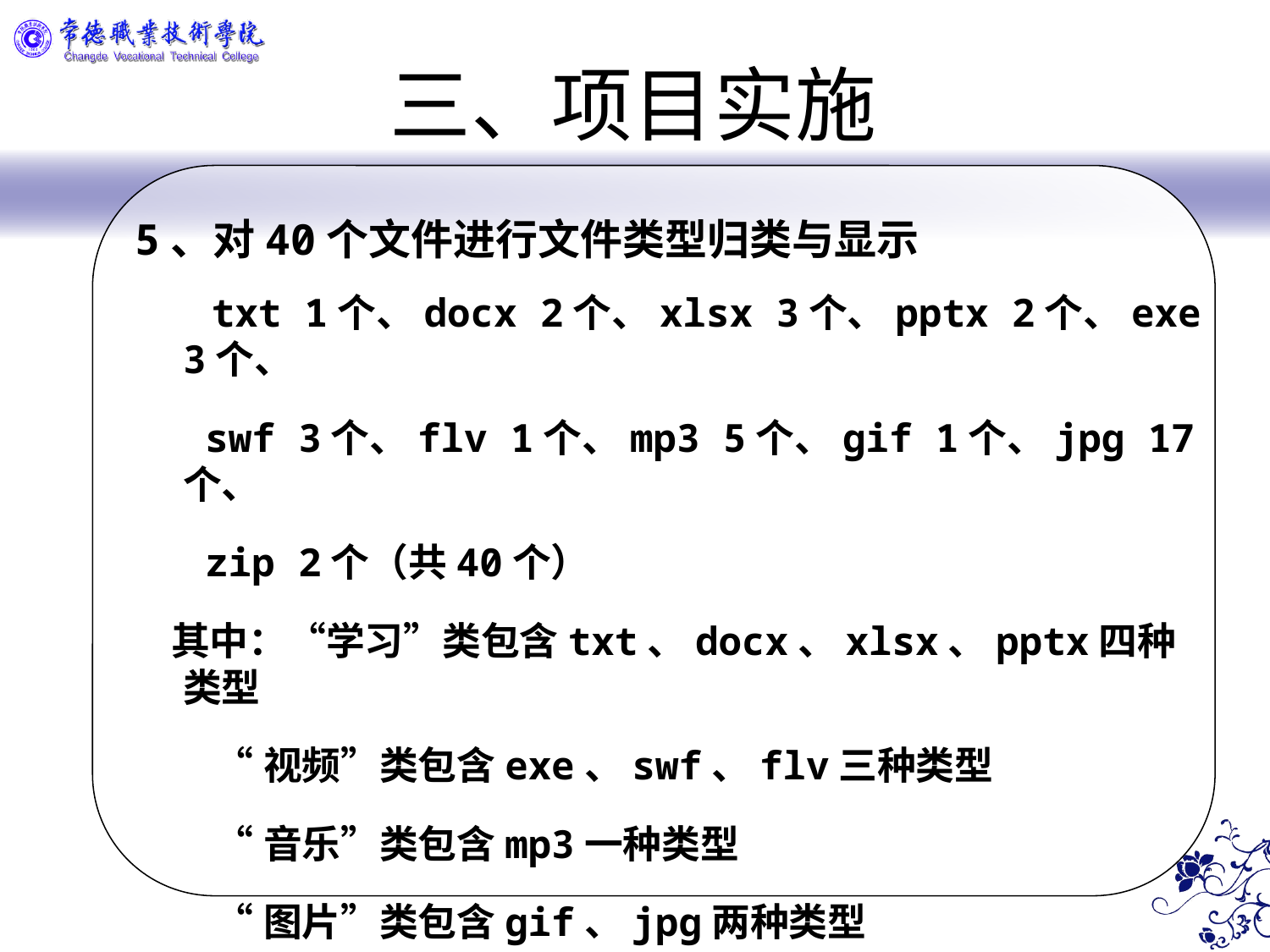

# 三、项目实施

5、对40个文件进行文件类型归类与显示
   txt 1个、docx 2个、xlsx 3个、pptx 2个、exe 3个、
   swf 3个、flv 1个、mp3 5个、gif 1个、jpg 17个、
   zip 2个（共40个）
   其中：“学习”类包含txt、docx、xlsx、pptx四种类型
         “视频”类包含exe、swf、flv三种类型
         “音乐”类包含mp3一种类型
         “图片”类包含gif、jpg两种类型
         “游戏”类包含zip一种类型